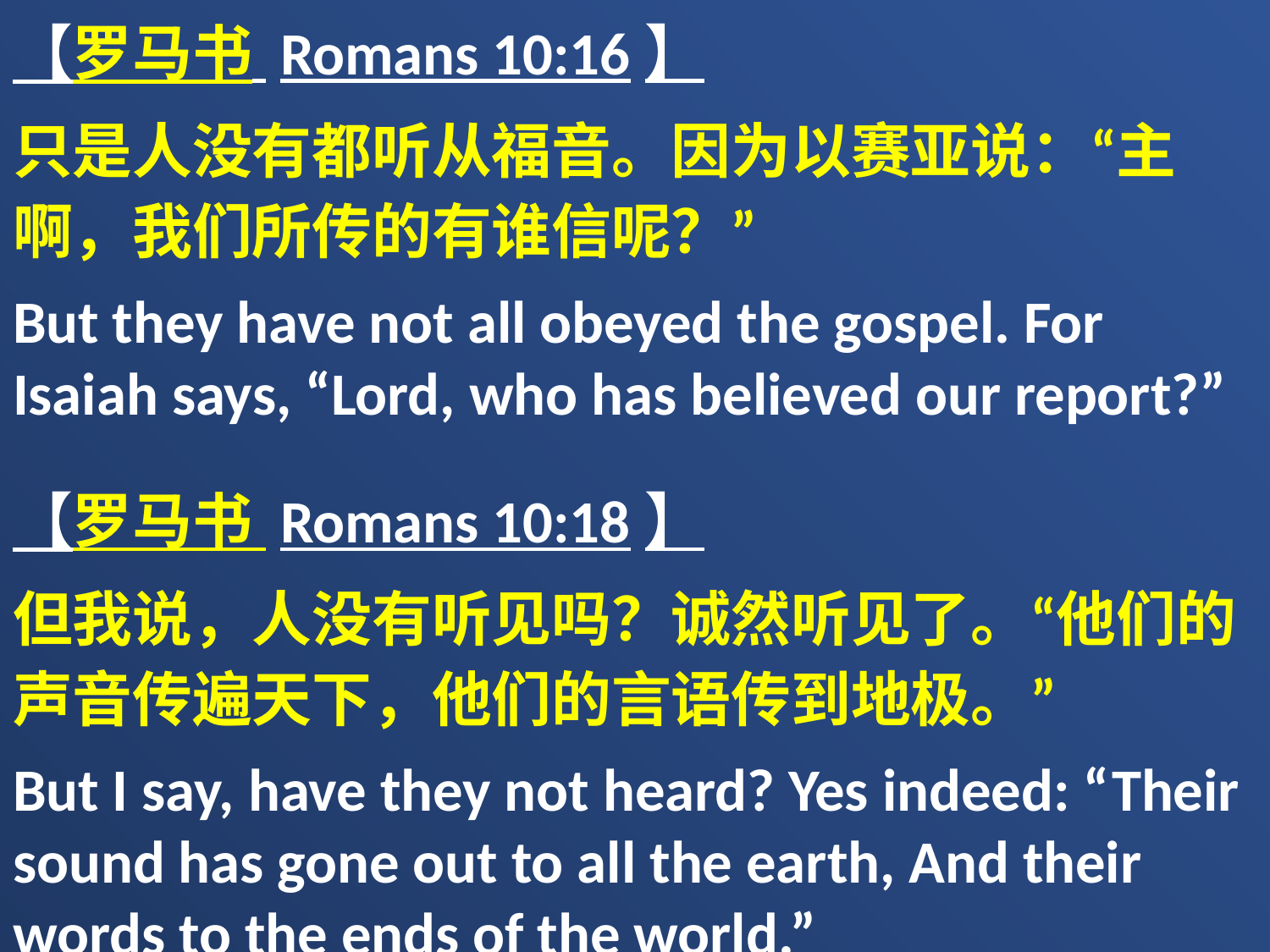

【罗马书 Romans 10:16】
只是人没有都听从福音。因为以赛亚说：“主啊，我们所传的有谁信呢？”
But they have not all obeyed the gospel. For Isaiah says, “Lord, who has believed our report?”

【罗马书 Romans 10:18】
但我说，人没有听见吗？诚然听见了。“他们的声音传遍天下，他们的言语传到地极。”
But I say, have they not heard? Yes indeed: “Their sound has gone out to all the earth, And their words to the ends of the world.”